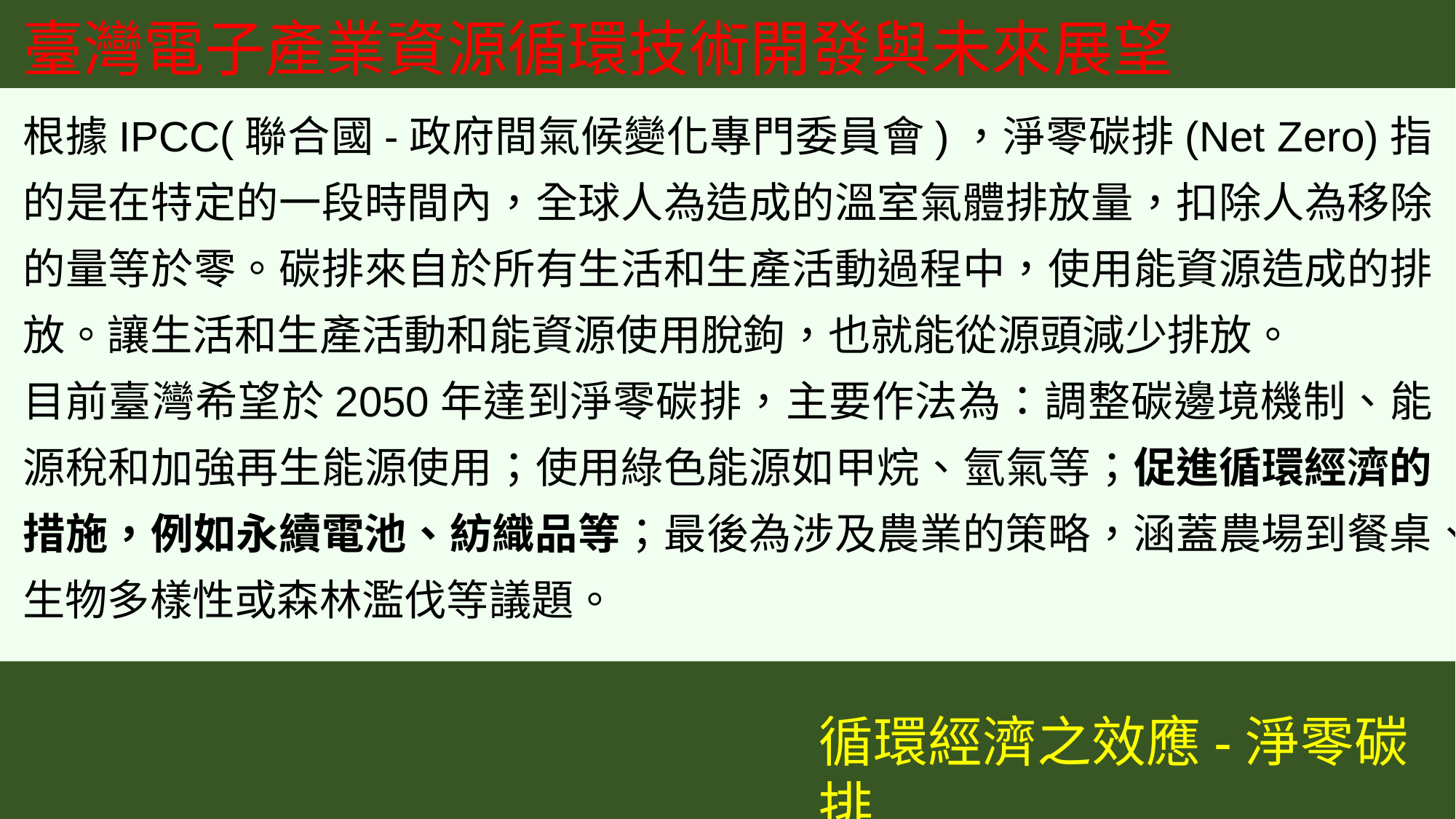

臺灣電子產業資源循環技術開發與未來展望
根據IPCC(聯合國-政府間氣候變化專門委員會)，淨零碳排(Net Zero)指的是在特定的一段時間內，全球人為造成的溫室氣體排放量，扣除人為移除的量等於零。碳排來自於所有生活和生產活動過程中，使用能資源造成的排放。讓生活和生產活動和能資源使用脫鉤，也就能從源頭減少排放。
目前臺灣希望於2050年達到淨零碳排，主要作法為：調整碳邊境機制、能源稅和加強再生能源使用；使用綠色能源如甲烷、氫氣等；促進循環經濟的措施，例如永續電池、紡織品等；最後為涉及農業的策略，涵蓋農場到餐桌、生物多樣性或森林濫伐等議題。
循環經濟之效應-淨零碳排